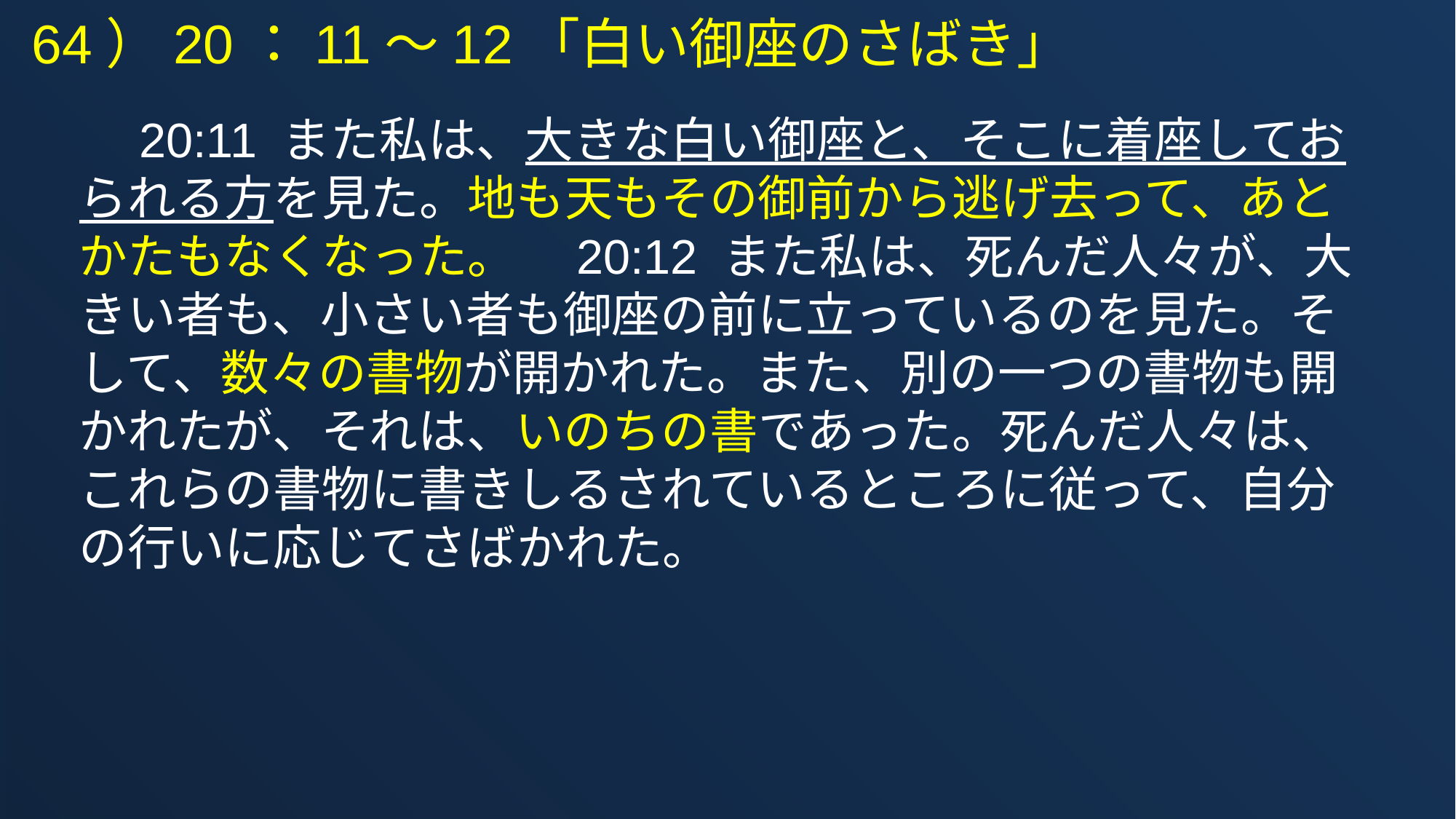

64）20：11～12「白い御座のさばき」
　20:11 また私は、大きな白い御座と、そこに着座しておられる方を見た。地も天もその御前から逃げ去って、あとかたもなくなった。　20:12 また私は、死んだ人々が、大きい者も、小さい者も御座の前に立っているのを見た。そして、数々の書物が開かれた。また、別の一つの書物も開かれたが、それは、いのちの書であった。死んだ人々は、これらの書物に書きしるされているところに従って、自分の行いに応じてさばかれた。